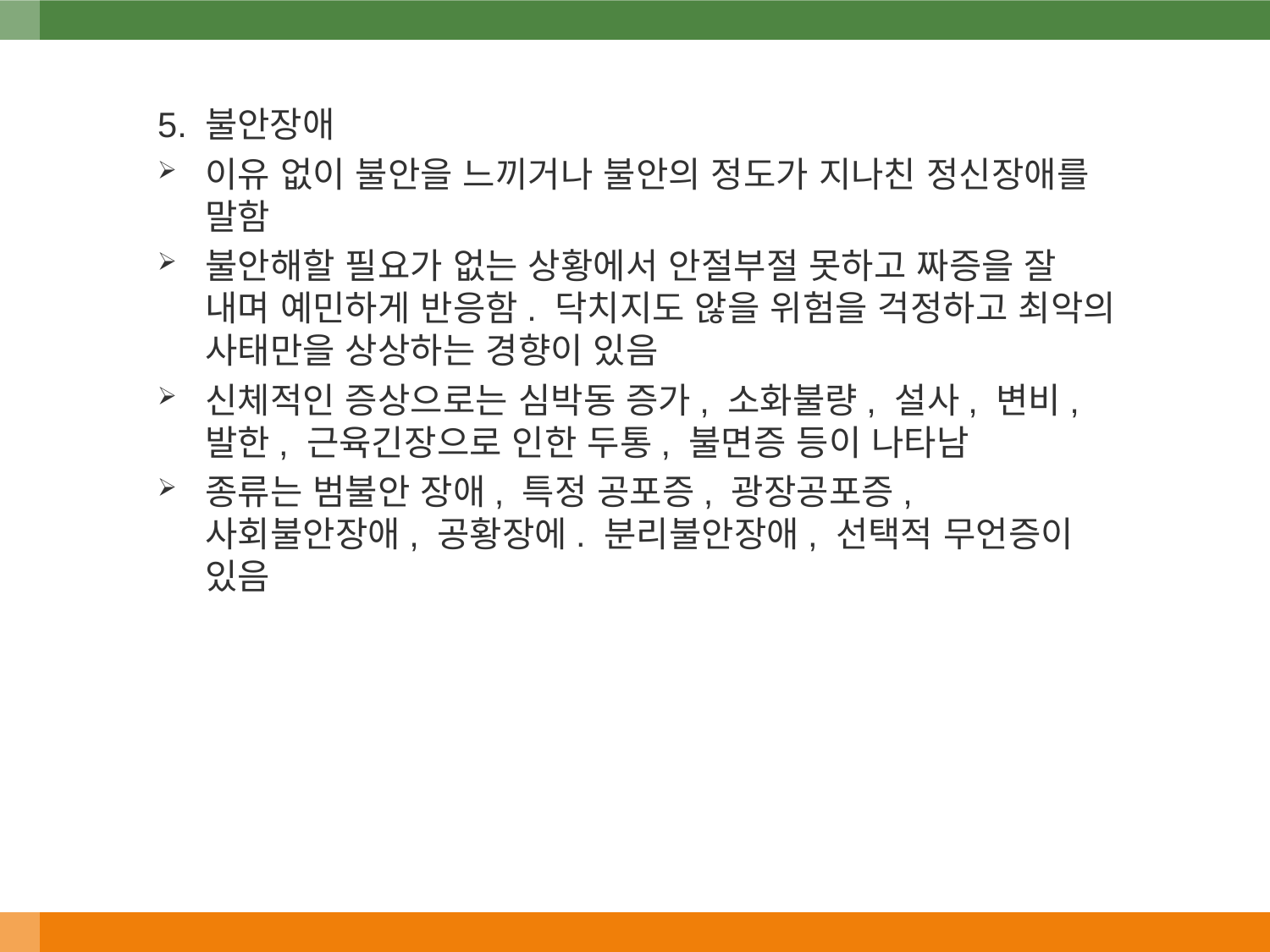

5. 불안장애
이유 없이 불안을 느끼거나 불안의 정도가 지나친 정신장애를 말함
불안해할 필요가 없는 상황에서 안절부절 못하고 짜증을 잘 내며 예민하게 반응함. 닥치지도 않을 위험을 걱정하고 최악의 사태만을 상상하는 경향이 있음
신체적인 증상으로는 심박동 증가, 소화불량, 설사, 변비, 발한, 근육긴장으로 인한 두통, 불면증 등이 나타남
종류는 범불안 장애, 특정 공포증, 광장공포증, 사회불안장애, 공황장에. 분리불안장애, 선택적 무언증이 있음